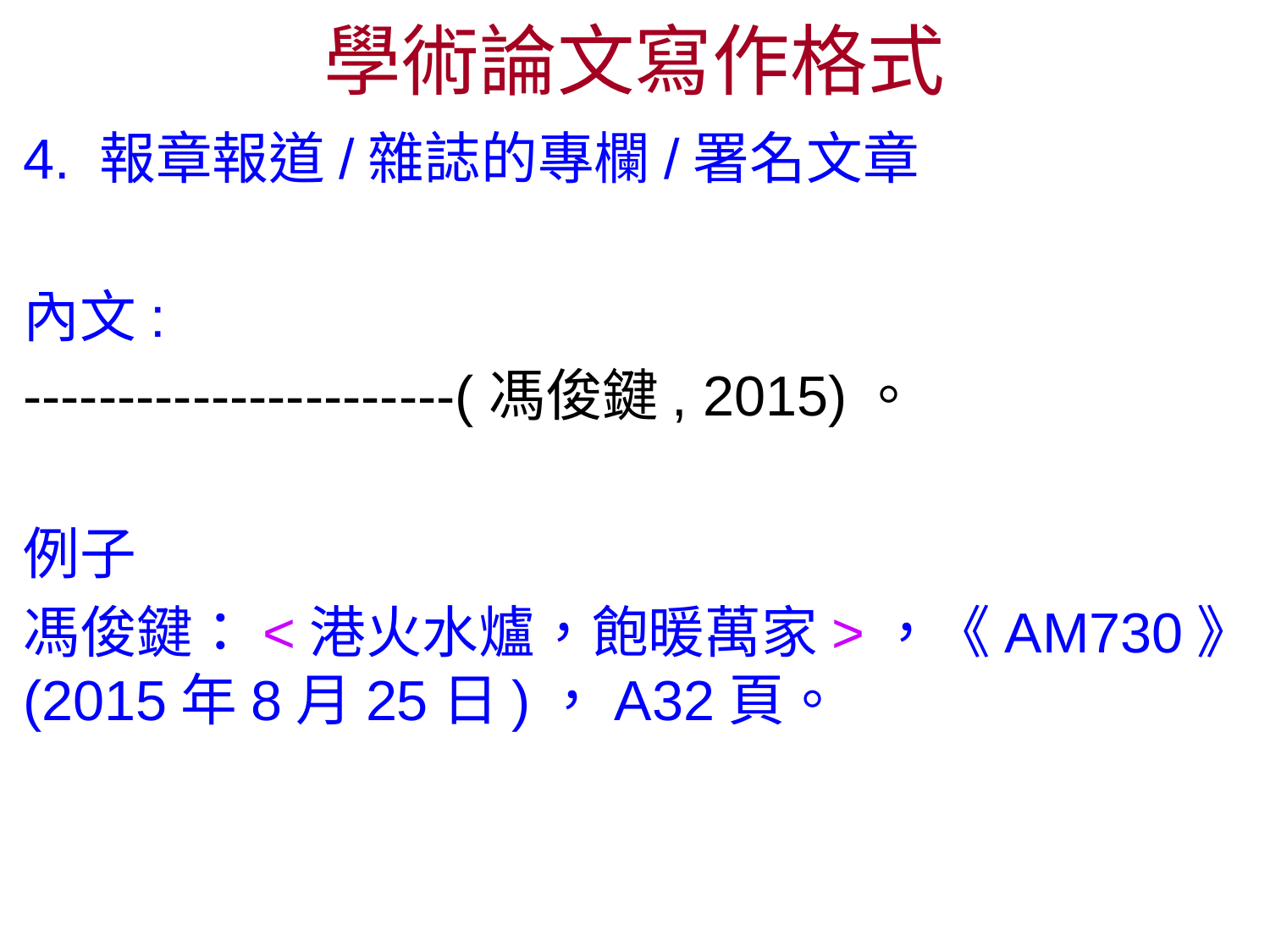

# 學術論文寫作格式
4. 報章報道/雜誌的專欄/署名文章

內文:
-----------------------(馮俊鍵, 2015)。

例子
馮俊鍵：<港火水爐，飽暖萬家>，《AM730》(2015年8月25日)，A32頁。